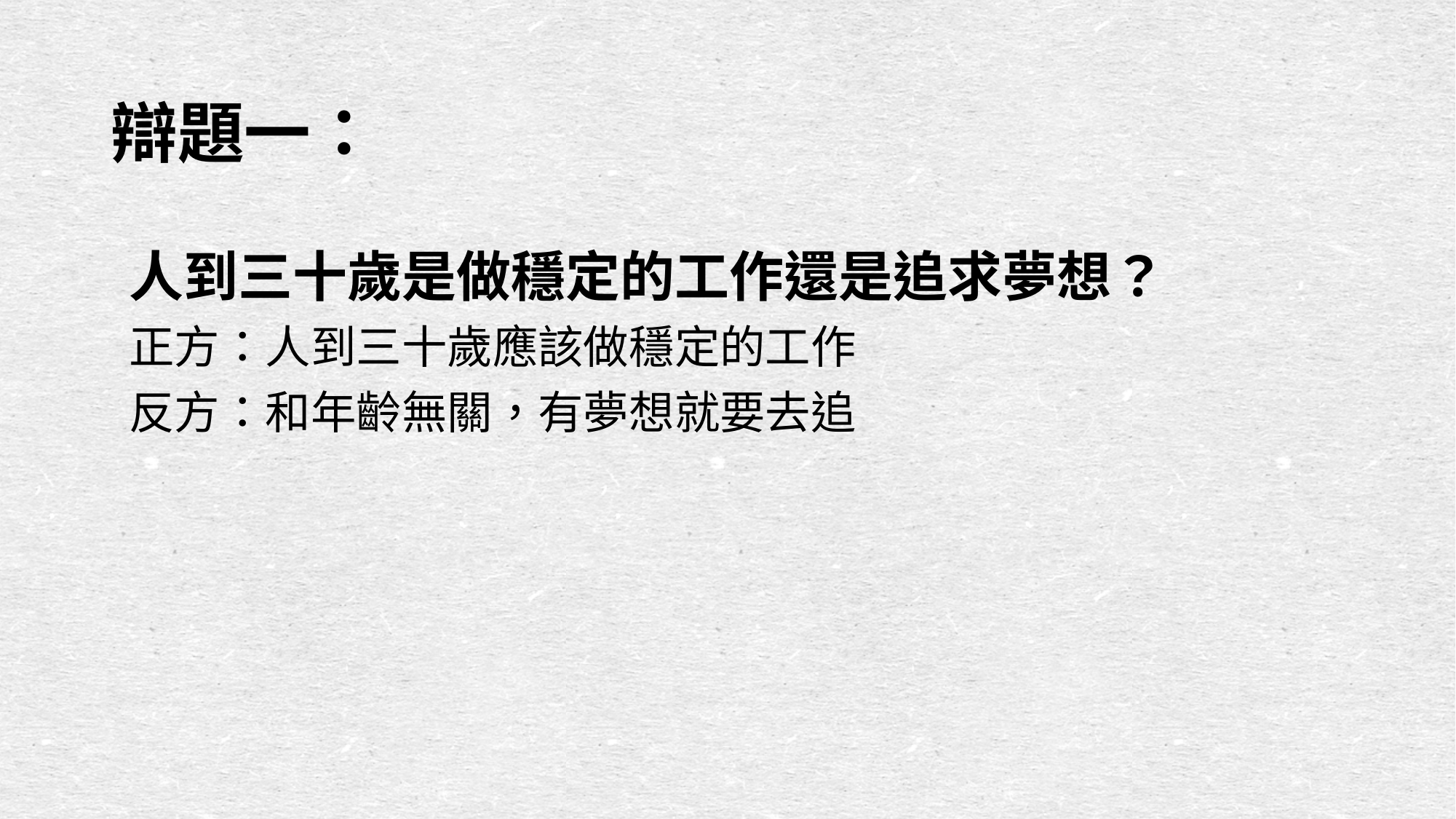

# 辯題一：
人到三十歲是做穩定的工作還是追求夢想？
正方：人到三十歲應該做穩定的工作
反方：和年齡無關，有夢想就要去追